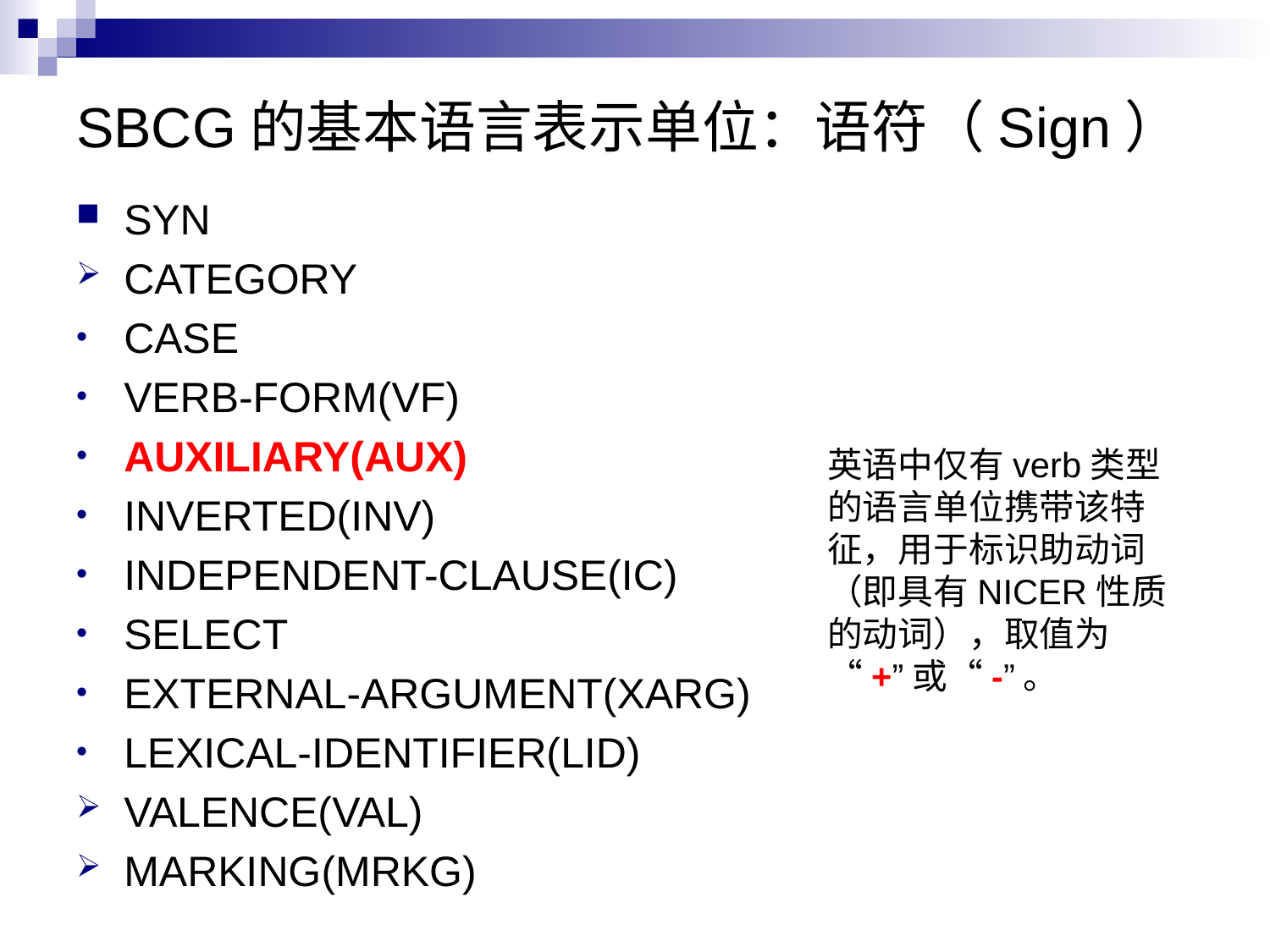

# SBCG的基本语言表示单位：语符（Sign）
SYN
CATEGORY
CASE
VERB-FORM(VF)
AUXILIARY(AUX)
INVERTED(INV)
INDEPENDENT-CLAUSE(IC)
SELECT
EXTERNAL-ARGUMENT(XARG)
LEXICAL-IDENTIFIER(LID)
VALENCE(VAL)
MARKING(MRKG)
英语中仅有verb类型的语言单位携带该特征，用于标识助动词（即具有NICER性质的动词），取值为“+”或“-”。